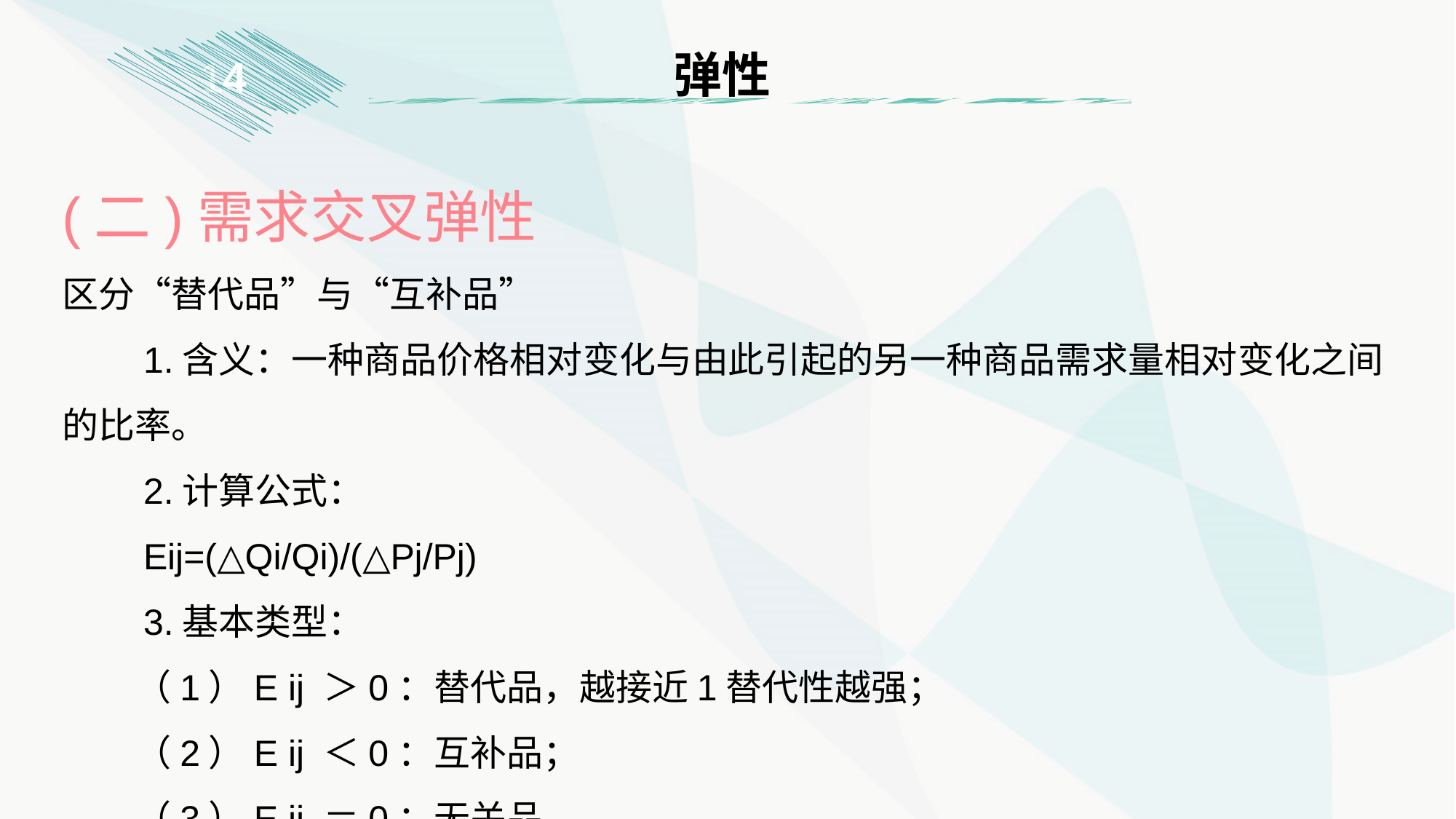

弹性
1
4
(二)需求交叉弹性
区分“替代品”与“互补品”
　　1.含义：一种商品价格相对变化与由此引起的另一种商品需求量相对变化之间的比率。
　　2.计算公式：
　　Eij=(△Qi/Qi)/(△Pj/Pj)
　　3.基本类型：
　　（1）E ij ＞0：替代品，越接近1替代性越强；
　　（2）E ij ＜0：互补品；
　　（3）E ij ＝0：无关品。